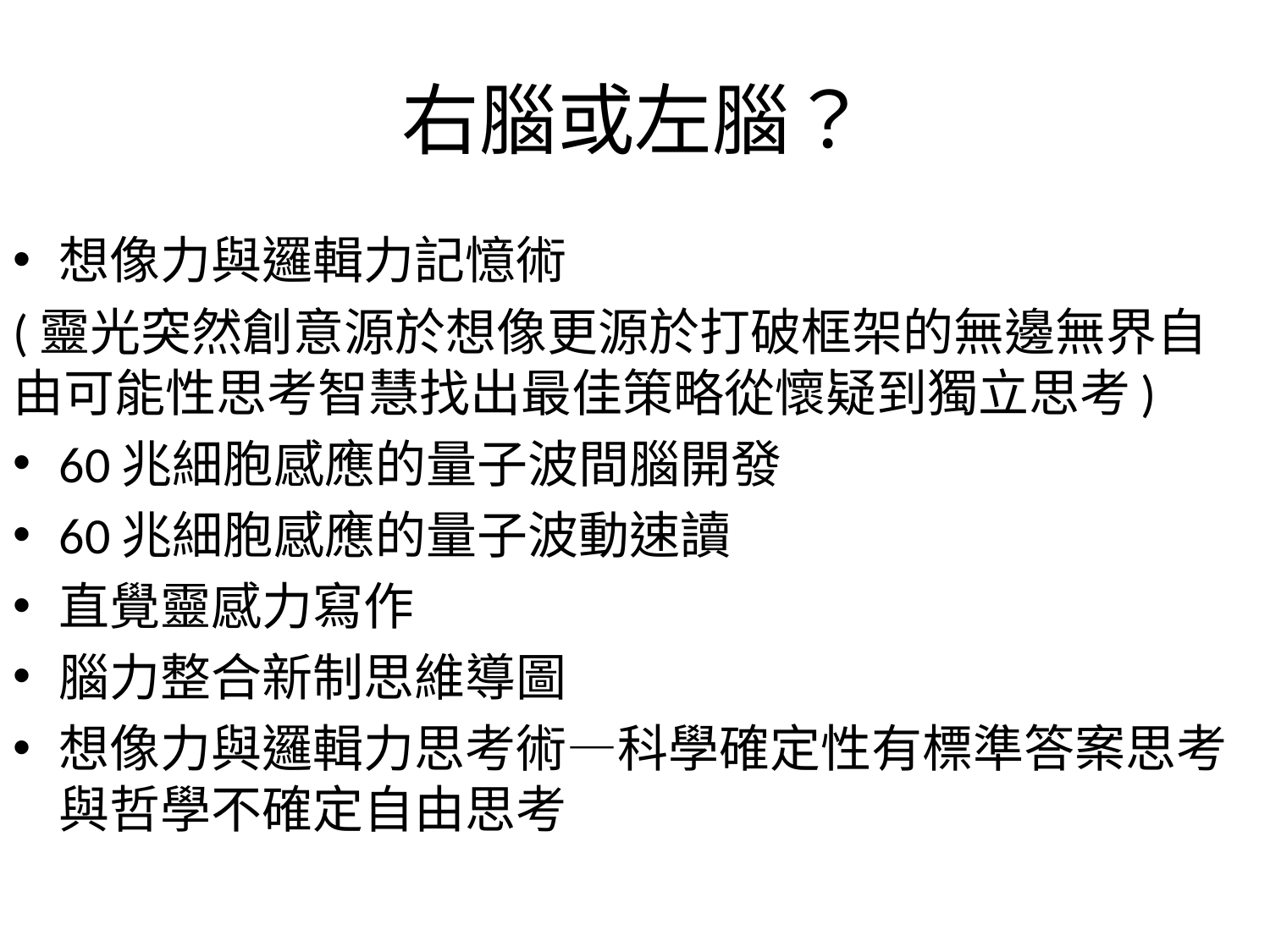

# 右腦或左腦？
想像力與邏輯力記憶術
(靈光突然創意源於想像更源於打破框架的無邊無界自由可能性思考智慧找出最佳策略從懷疑到獨立思考)
60兆細胞感應的量子波間腦開發
60兆細胞感應的量子波動速讀
直覺靈感力寫作
腦力整合新制思維導圖
想像力與邏輯力思考術—科學確定性有標準答案思考與哲學不確定自由思考